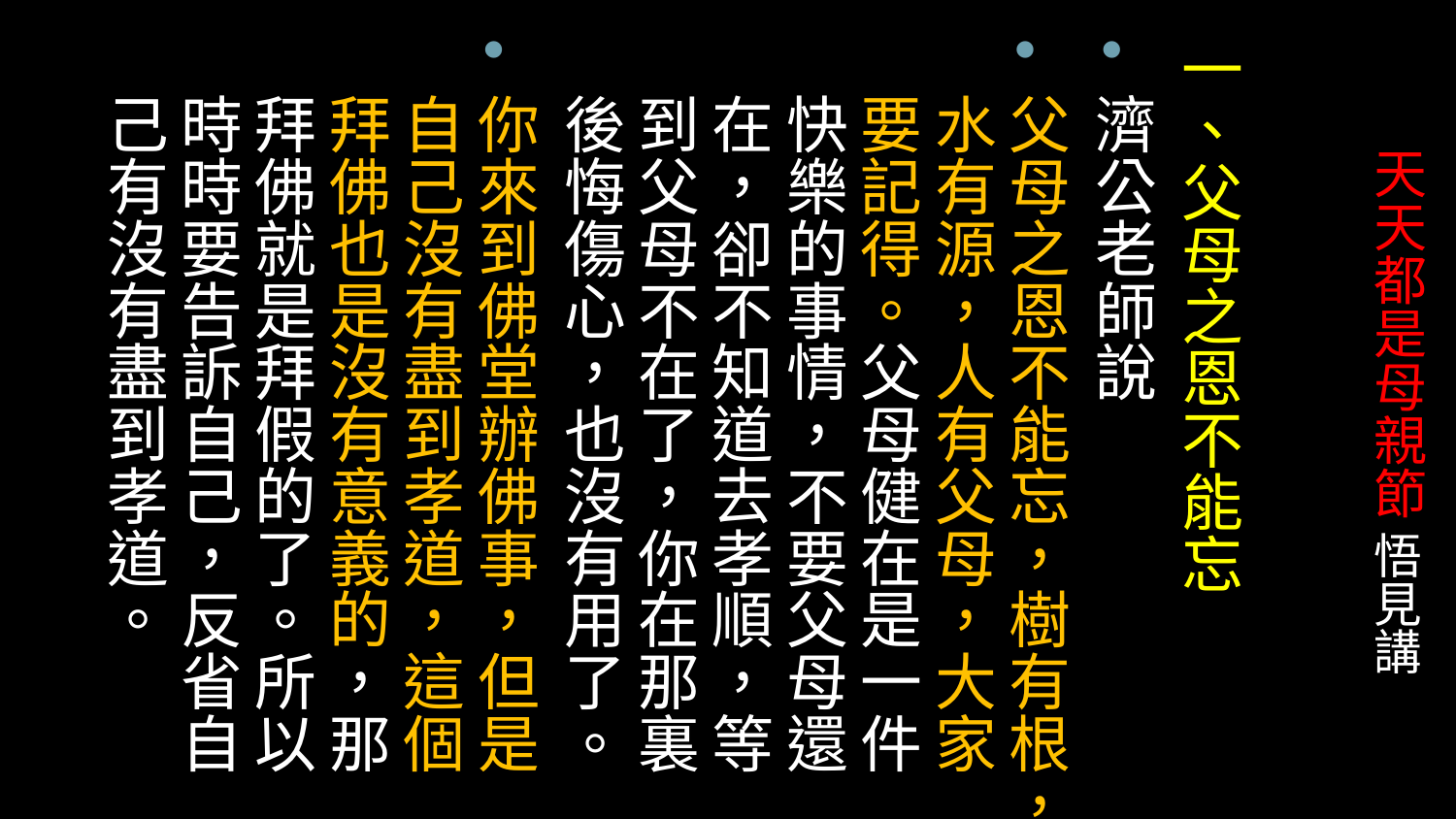

一、父母之恩不能忘
濟公老師說
父母之恩不能忘，樹有根，水有源，人有父母，大家要記得。父母健在是一件快樂的事情，不要父母還在，卻不知道去孝順，等到父母不在了，你在那裏後悔傷心，也沒有用了。
你來到佛堂辦佛事，但是自己沒有盡到孝道，這個拜佛也是沒有意義的，那拜佛就是拜假的了。所以時時要告訴自己，反省自己有沒有盡到孝道。
# 天天都是母親節 悟見講